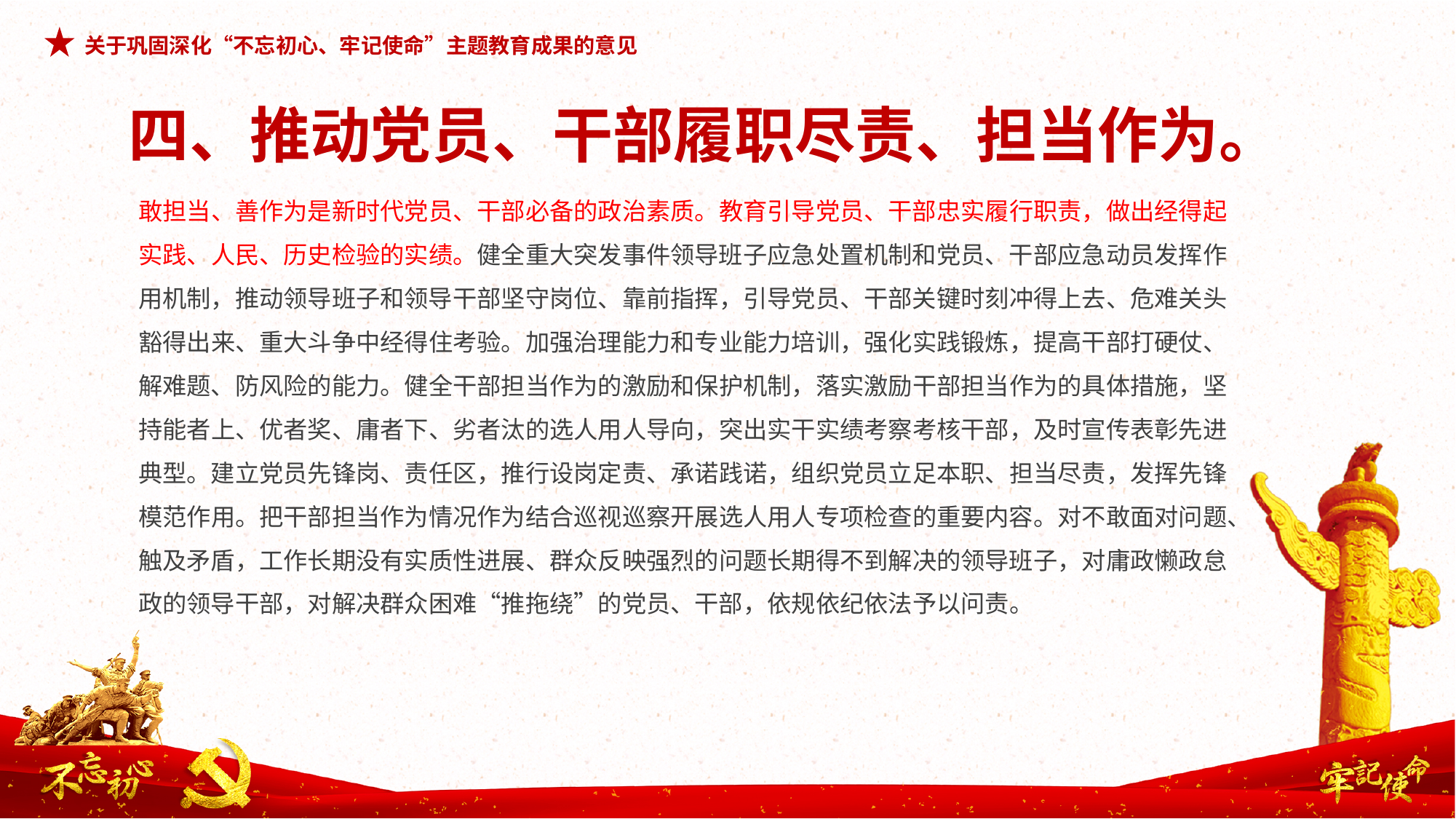

四、推动党员、干部履职尽责、担当作为。
敢担当、善作为是新时代党员、干部必备的政治素质。教育引导党员、干部忠实履行职责，做出经得起实践、人民、历史检验的实绩。健全重大突发事件领导班子应急处置机制和党员、干部应急动员发挥作用机制，推动领导班子和领导干部坚守岗位、靠前指挥，引导党员、干部关键时刻冲得上去、危难关头豁得出来、重大斗争中经得住考验。加强治理能力和专业能力培训，强化实践锻炼，提高干部打硬仗、解难题、防风险的能力。健全干部担当作为的激励和保护机制，落实激励干部担当作为的具体措施，坚持能者上、优者奖、庸者下、劣者汰的选人用人导向，突出实干实绩考察考核干部，及时宣传表彰先进典型。建立党员先锋岗、责任区，推行设岗定责、承诺践诺，组织党员立足本职、担当尽责，发挥先锋模范作用。把干部担当作为情况作为结合巡视巡察开展选人用人专项检查的重要内容。对不敢面对问题、触及矛盾，工作长期没有实质性进展、群众反映强烈的问题长期得不到解决的领导班子，对庸政懒政怠政的领导干部，对解决群众困难“推拖绕”的党员、干部，依规依纪依法予以问责。